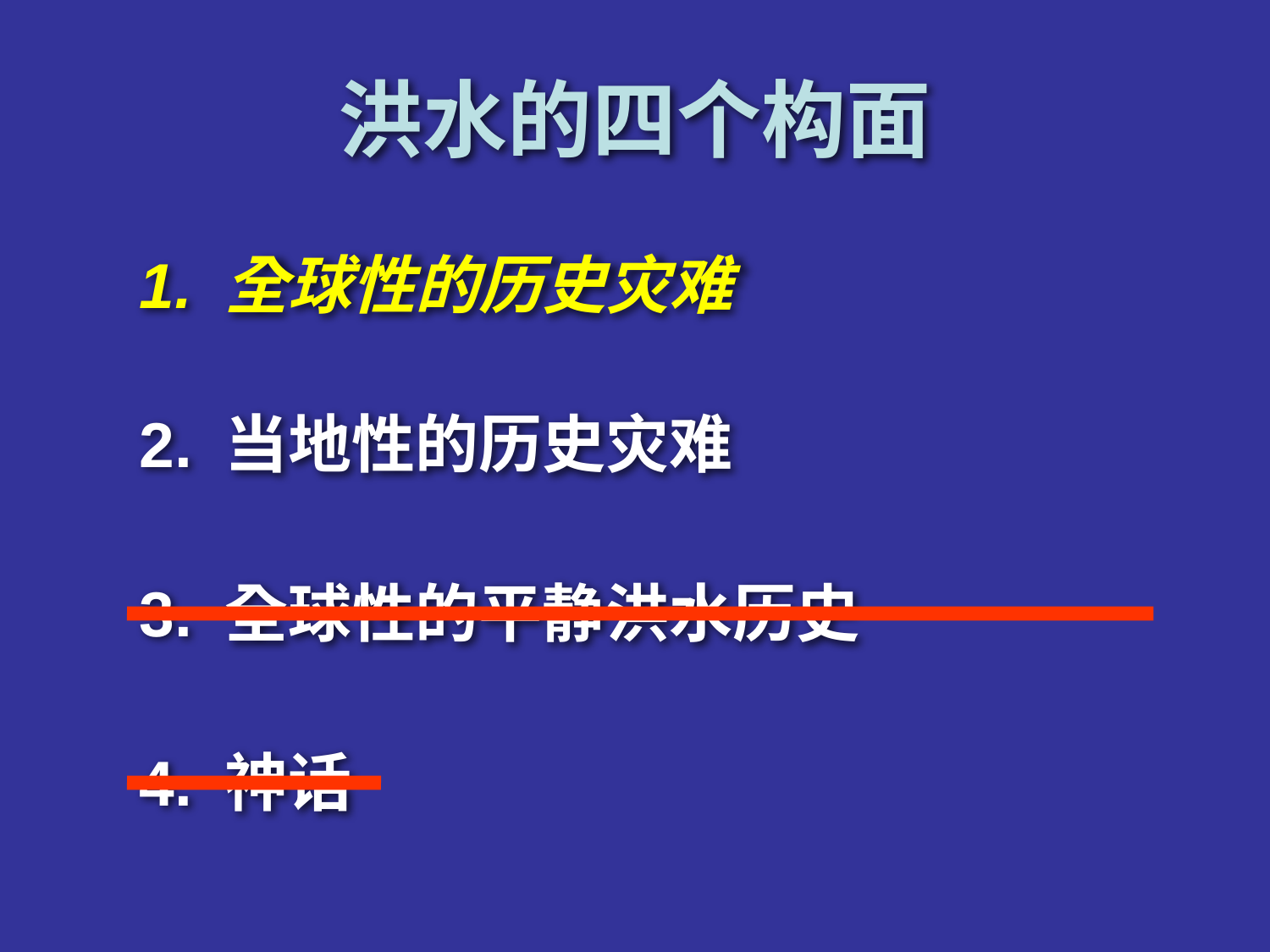

# 洪水的四个构面
1. 全球性的历史灾难
2. 当地性的历史灾难
3. 全球性的平静洪水历史

4. 神话